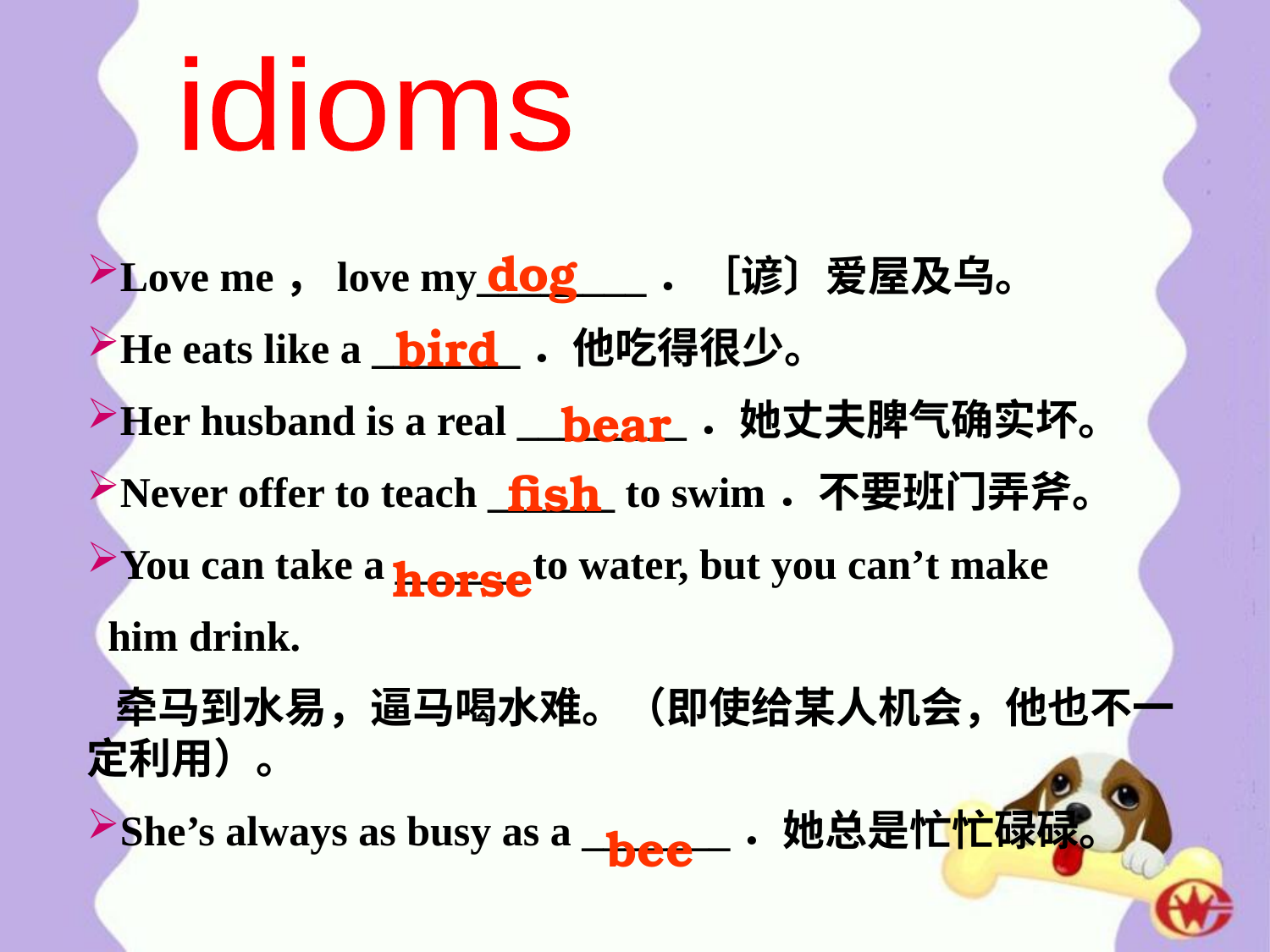

idioms
dog
Love me，love my________．［谚〕爱屋及乌。
He eats like a _______．他吃得很少。
Her husband is a real ________．她丈夫脾气确实坏。
Never offer to teach ______ to swim．不要班门弄斧。
You can take a ______ to water, but you can’t make
  him drink.
  牵马到水易，逼马喝水难。（即使给某人机会，他也不一定利用）。
She’s always as busy as a _______．她总是忙忙碌碌。
bird
bear
fish
horse

bee